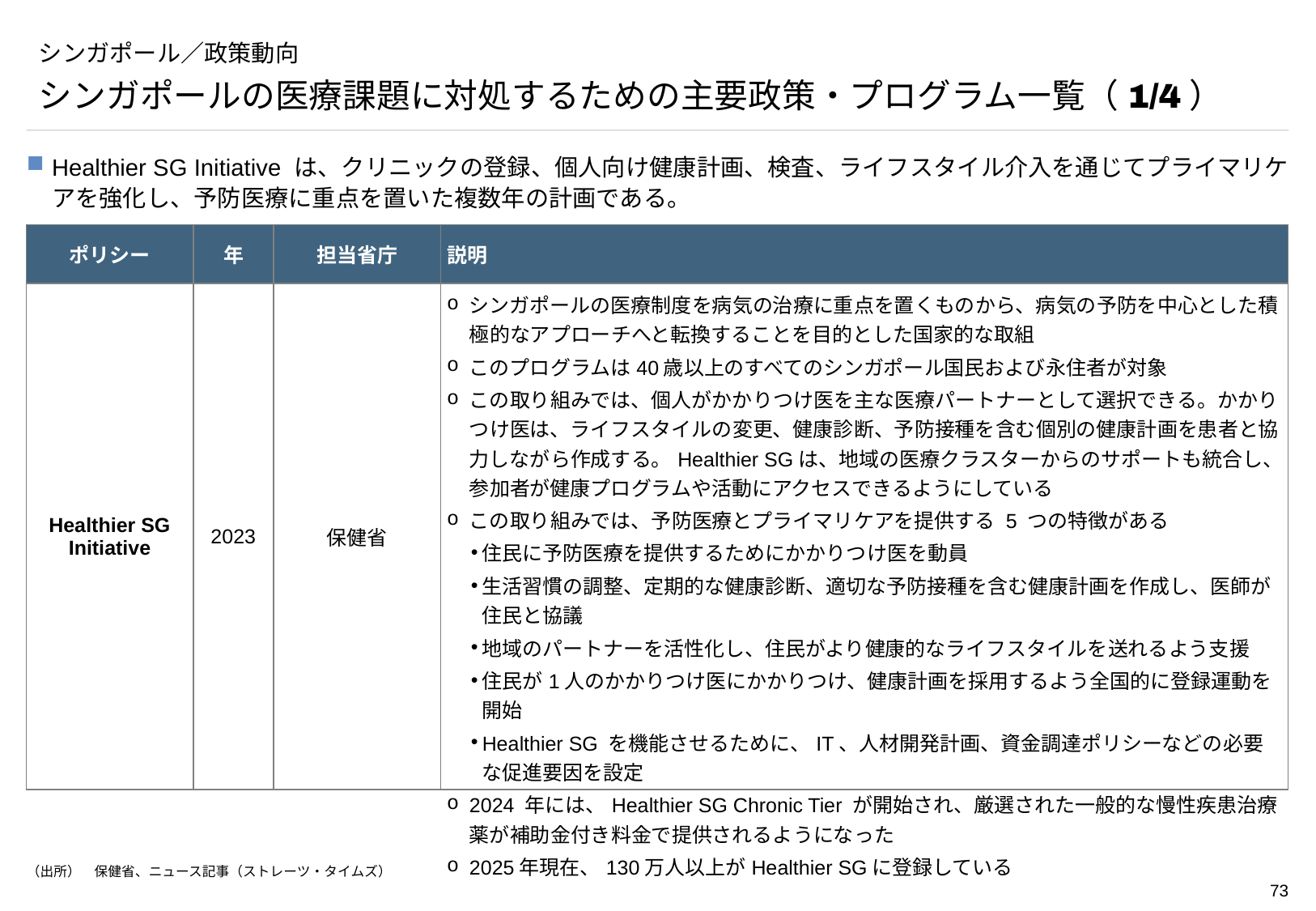

# シンガポール／政策動向
シンガポールの医療課題に対処するための主要政策・プログラム一覧（1/4）
Healthier SG Initiative は、クリニックの登録、個人向け健康計画、検査、ライフスタイル介入を通じてプライマリケアを強化し、予防医療に重点を置いた複数年の計画である。
| ポリシー | 年 | 担当省庁 | 説明 |
| --- | --- | --- | --- |
| Healthier SG Initiative | 2023 | 保健省 | シンガポールの医療制度を病気の治療に重点を置くものから、病気の予防を中心とした積極的なアプローチへと転換することを目的とした国家的な取組 このプログラムは40歳以上のすべてのシンガポール国民および永住者が対象 この取り組みでは、個人がかかりつけ医を主な医療パートナーとして選択できる。かかりつけ医は、ライフスタイルの変更、健康診断、予防接種を含む個別の健康計画を患者と協力しながら作成する。Healthier SGは、地域の医療クラスターからのサポートも統合し、参加者が健康プログラムや活動にアクセスできるようにしている この取り組みでは、予防医療とプライマリケアを提供する 5 つの特徴がある 住民に予防医療を提供するためにかかりつけ医を動員 生活習慣の調整、定期的な健康診断、適切な予防接種を含む健康計画を作成し、医師が住民と協議 地域のパートナーを活性化し、住民がより健康的なライフスタイルを送れるよう支援 住民が1人のかかりつけ医にかかりつけ、健康計画を採用するよう全国的に登録運動を開始 Healthier SG を機能させるために、IT、人材開発計画、資金調達ポリシーなどの必要な促進要因を設定 2024 年には、Healthier SG Chronic Tier が開始され、厳選された一般的な慢性疾患治療薬が補助金付き料金で提供されるようになった 2025年現在、130万人以上がHealthier SGに登録している |
（出所）　保健省、ニュース記事（ストレーツ・タイムズ）